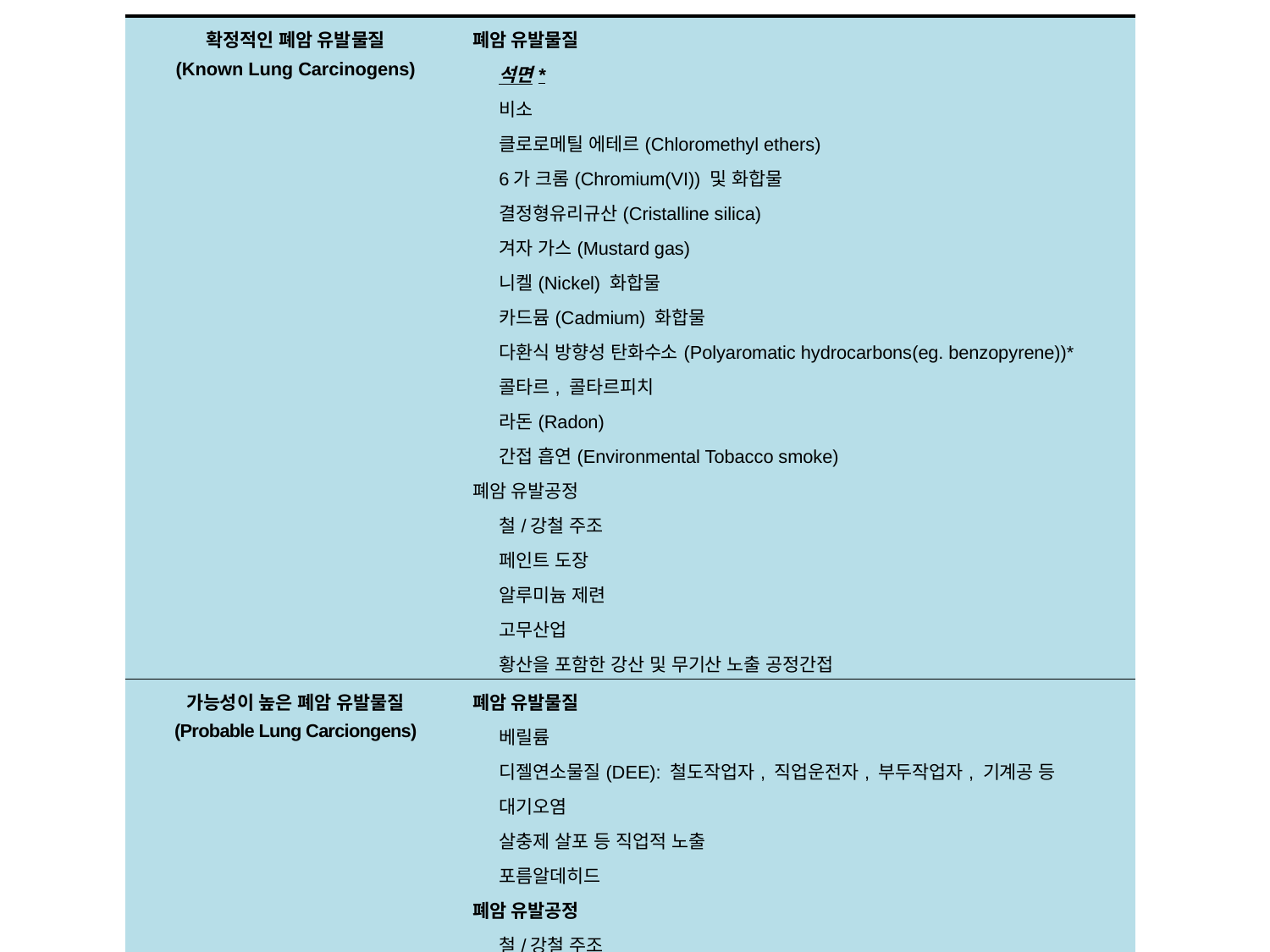

| 확정적인 폐암 유발물질 (Known Lung Carcinogens) | 폐암 유발물질 석면\* 비소 클로로메틸 에테르(Chloromethyl ethers) 6가 크롬(Chromium(VI)) 및 화합물 결정형유리규산(Cristalline silica) 겨자 가스(Mustard gas) 니켈(Nickel) 화합물 카드뮴(Cadmium) 화합물 다환식 방향성 탄화수소(Polyaromatic hydrocarbons(eg. benzopyrene))\* 콜타르, 콜타르피치 라돈(Radon) 간접 흡연(Environmental Tobacco smoke) 폐암 유발공정 철/강철 주조 페인트 도장 알루미늄 제련 고무산업 황산을 포함한 강산 및 무기산 노출 공정간접 |
| --- | --- |
| 가능성이 높은 폐암 유발물질 (Probable Lung Carciongens) | 폐암 유발물질 베릴륨 디젤연소물질(DEE): 철도작업자, 직업운전자, 부두작업자, 기계공 등 대기오염 살충제 살포 등 직업적 노출 포름알데히드 폐암 유발공정 철/강철 주조 페인트 도장 알루미늄 제련 고무산업 황산을 포함한 강산 및 무기산 노출 공정 |